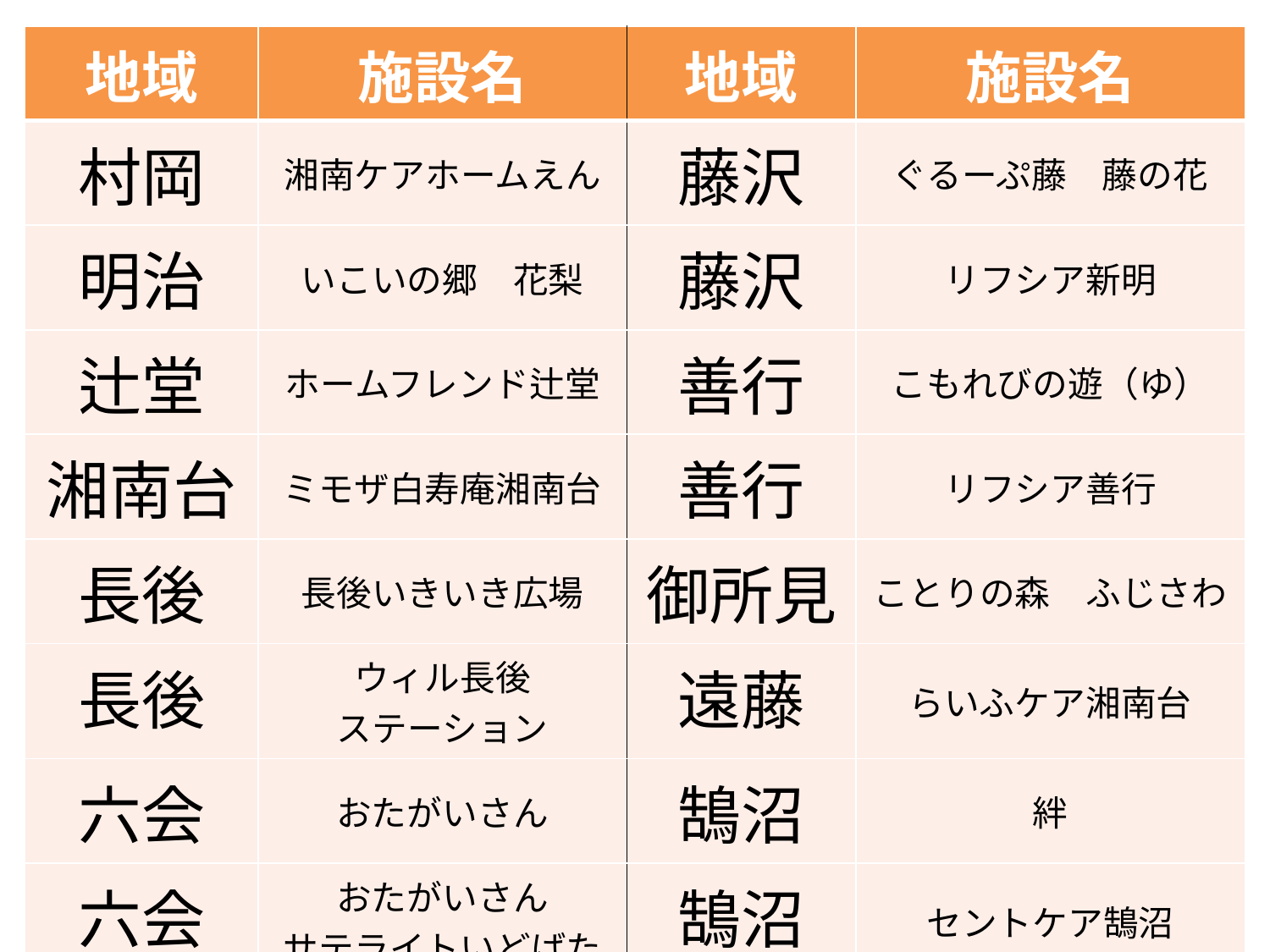

| 地域 | 施設名 | 地域 | 施設名 |
| --- | --- | --- | --- |
| 村岡 | 湘南ケアホームえん | 藤沢 | ぐるーぷ藤　藤の花 |
| 明治 | いこいの郷　花梨 | 藤沢 | リフシア新明 |
| 辻堂 | ホームフレンド辻堂 | 善行 | こもれびの遊（ゆ） |
| 湘南台 | ミモザ白寿庵湘南台 | 善行 | リフシア善行 |
| 長後 | 長後いきいき広場 | 御所見 | ことりの森　ふじさわ |
| 長後 | ウィル長後 ステーション | 遠藤 | らいふケア湘南台 |
| 六会 | おたがいさん | 鵠沼 | 絆 |
| 六会 | おたがいさん サテライトいどばた | 鵠沼 | セントケア鵠沼 |